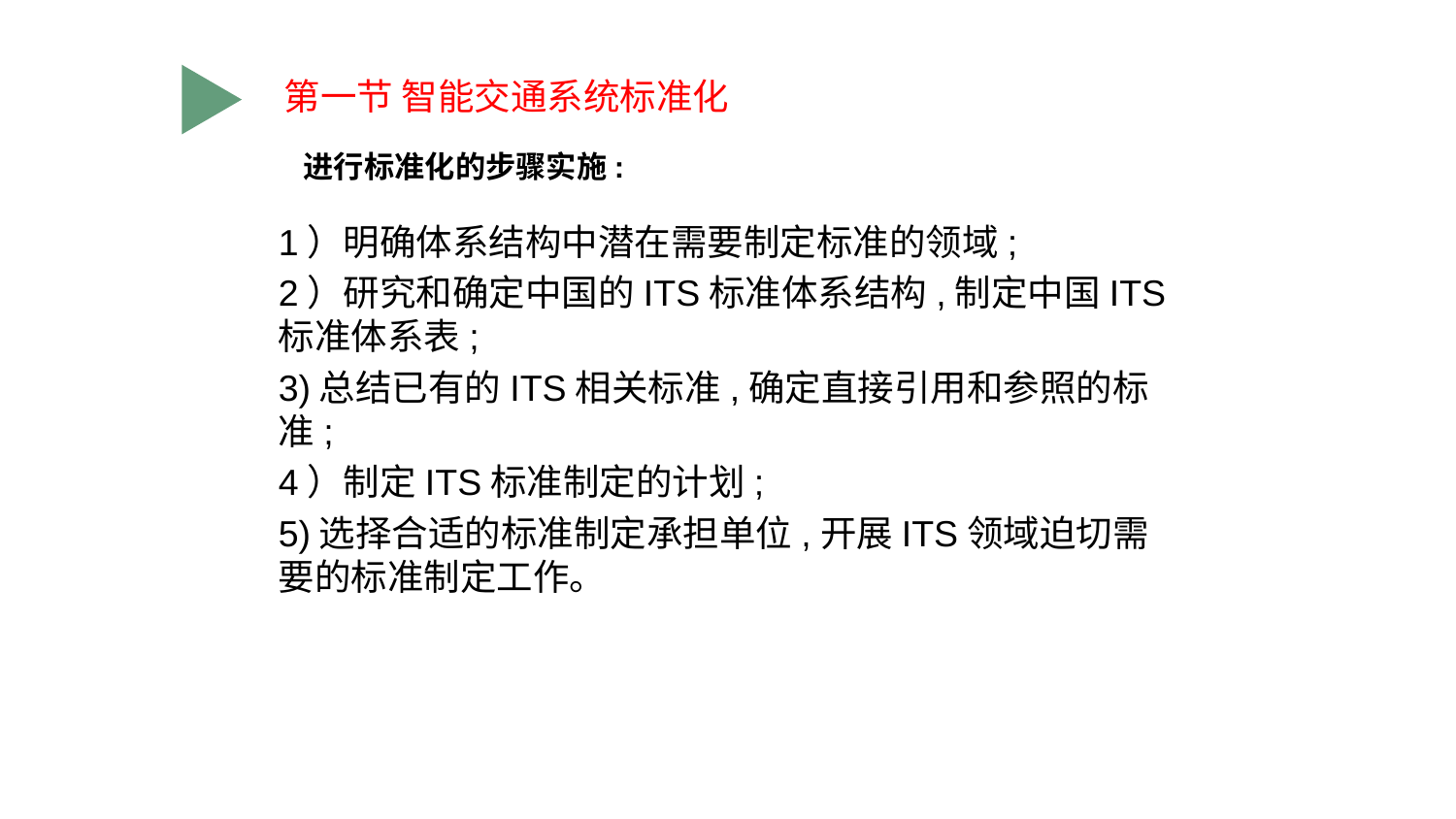

第一节 智能交通系统标准化

进行标准化的步骤实施:
1）明确体系结构中潜在需要制定标准的领域;
2）研究和确定中国的ITS标准体系结构,制定中国ITS标准体系表;
3)总结已有的ITS相关标准,确定直接引用和参照的标准;
4）制定ITS标准制定的计划;
5)选择合适的标准制定承担单位,开展ITS领域迫切需要的标准制定工作。